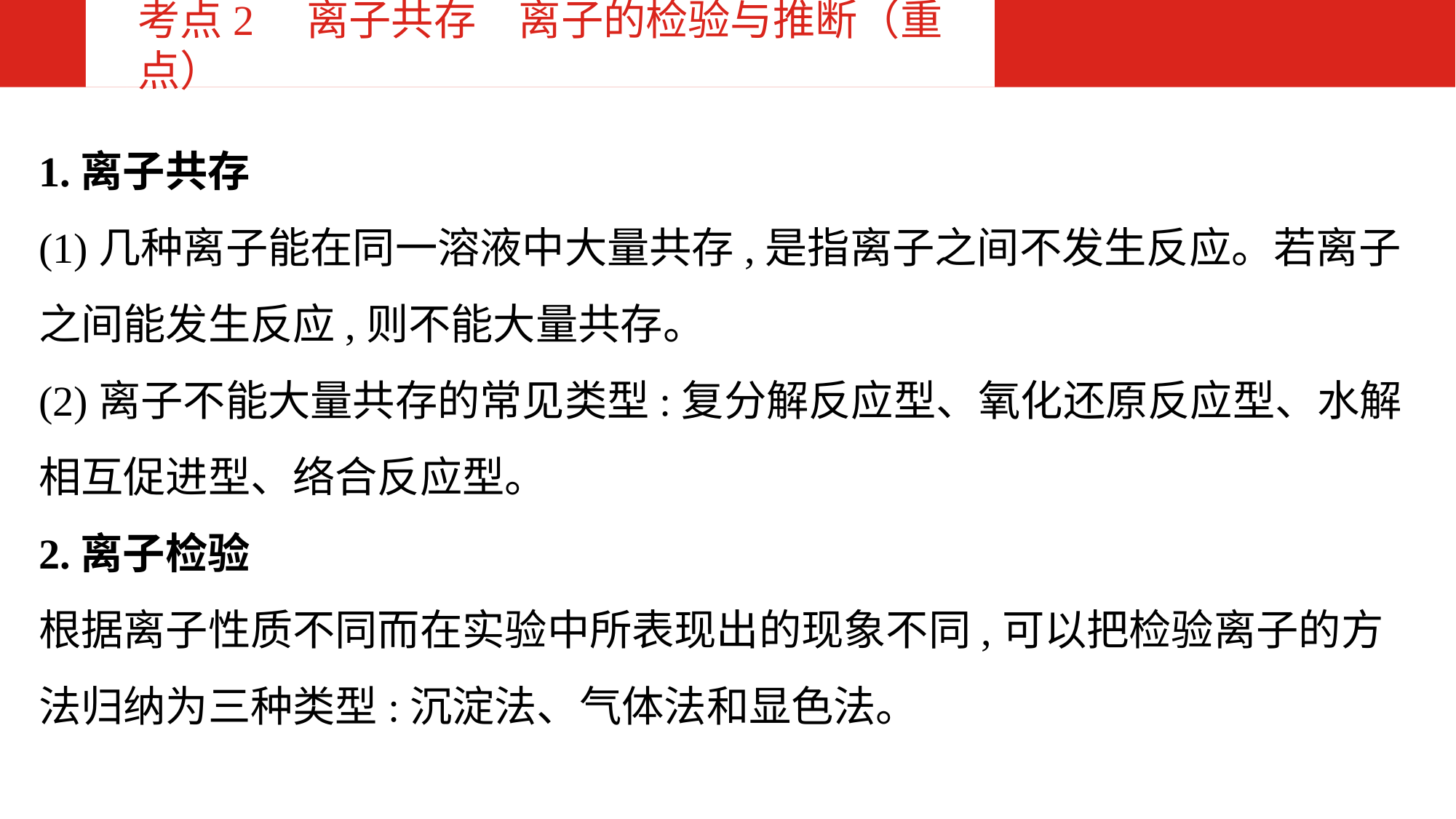

考点2　离子共存　离子的检验与推断（重点）

1.离子共存
(1)几种离子能在同一溶液中大量共存,是指离子之间不发生反应。若离子之间能发生反应,则不能大量共存。
(2)离子不能大量共存的常见类型:复分解反应型、氧化还原反应型、水解相互促进型、络合反应型。
2.离子检验
根据离子性质不同而在实验中所表现出的现象不同,可以把检验离子的方法归纳为三种类型:沉淀法、气体法和显色法。